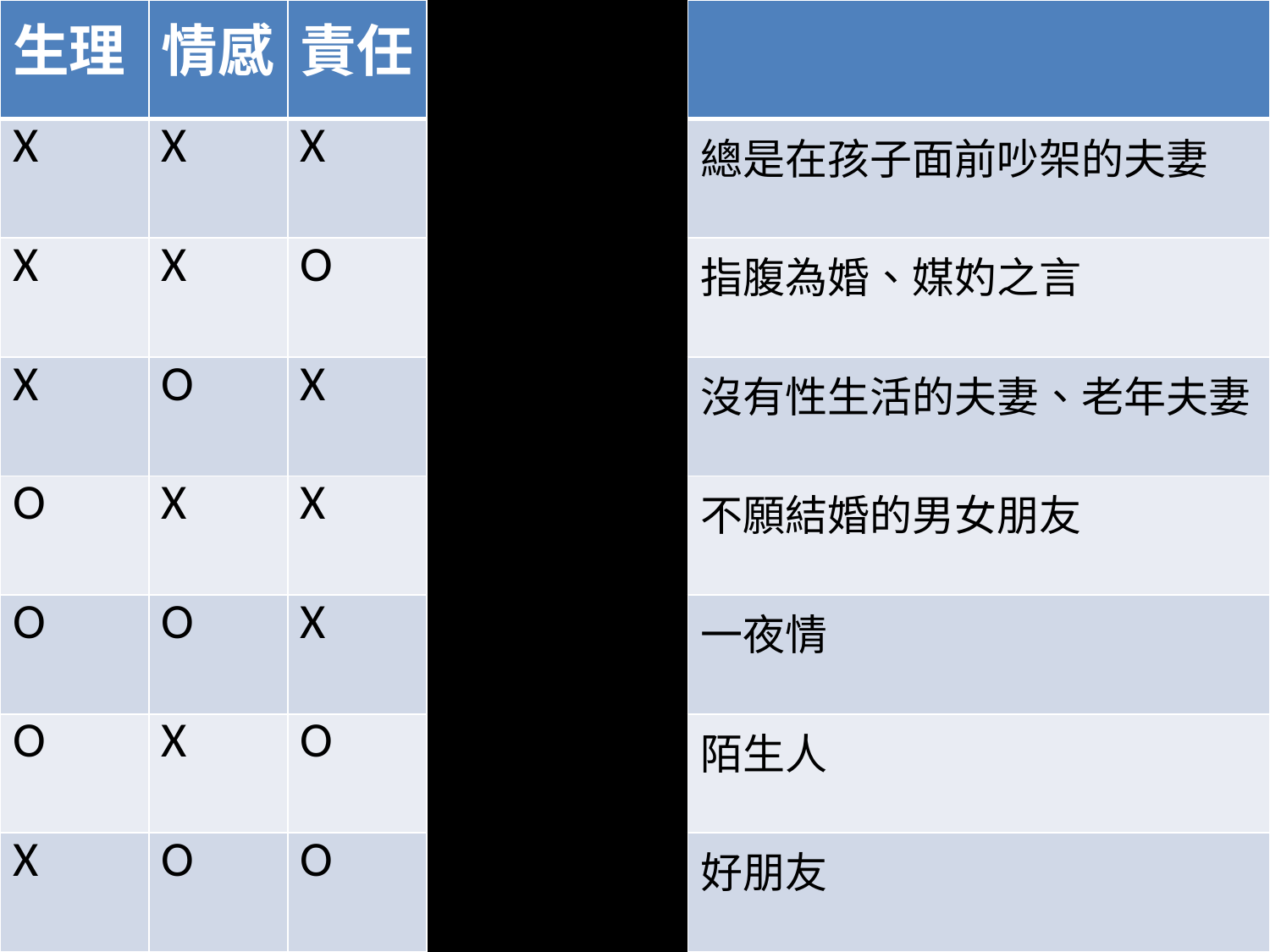

| 生理 | 情感 | 責任 |
| --- | --- | --- |
| X | X | X |
| X | X | O |
| X | O | X |
| O | X | X |
| O | O | X |
| O | X | O |
| X | O | O |
|  |
| --- |
| 總是在孩子面前吵架的夫妻 |
| 指腹為婚、媒妁之言 |
| 沒有性生活的夫妻、老年夫妻 |
| 不願結婚的男女朋友 |
| 一夜情 |
| 陌生人 |
| 好朋友 |
#